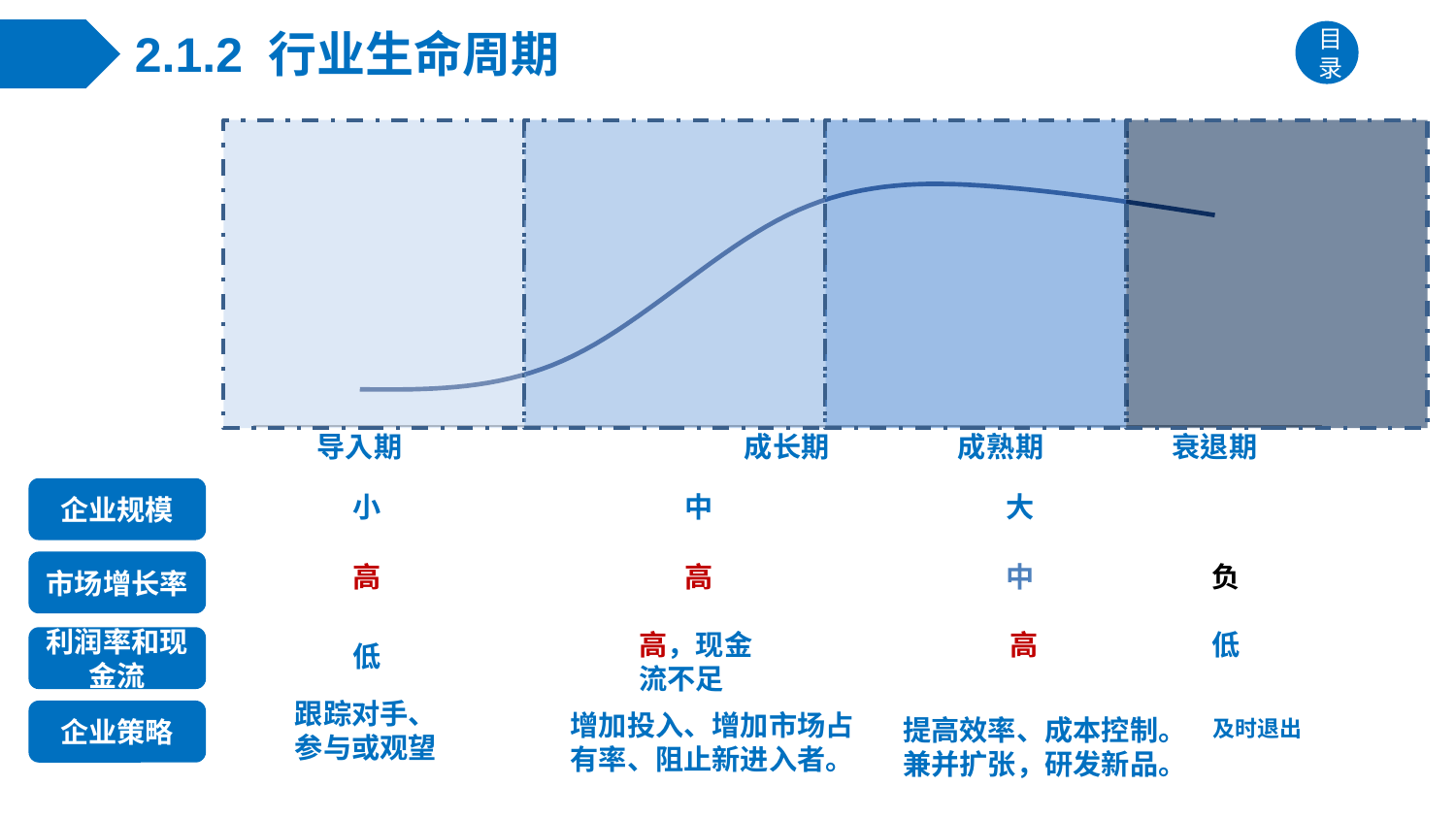

# 2.1.2 行业生命周期
目录

### Chart

| Category | 系列 1 |
|---|---|
| 导入期 | 1.3 |
|  | 2.5 |
| 成长期 | 7.5 |
| 成熟期 | 8.5 |
| 衰退期 | 7.5 |
企业规模
小
中
大
高
高
中
负
市场增长率
高，现金流不足
高
低
利润率和现金流
低
跟踪对手、参与或观望
企业策略
增加投入、增加市场占有率、阻止新进入者。
提高效率、成本控制。兼并扩张，研发新品。
及时退出